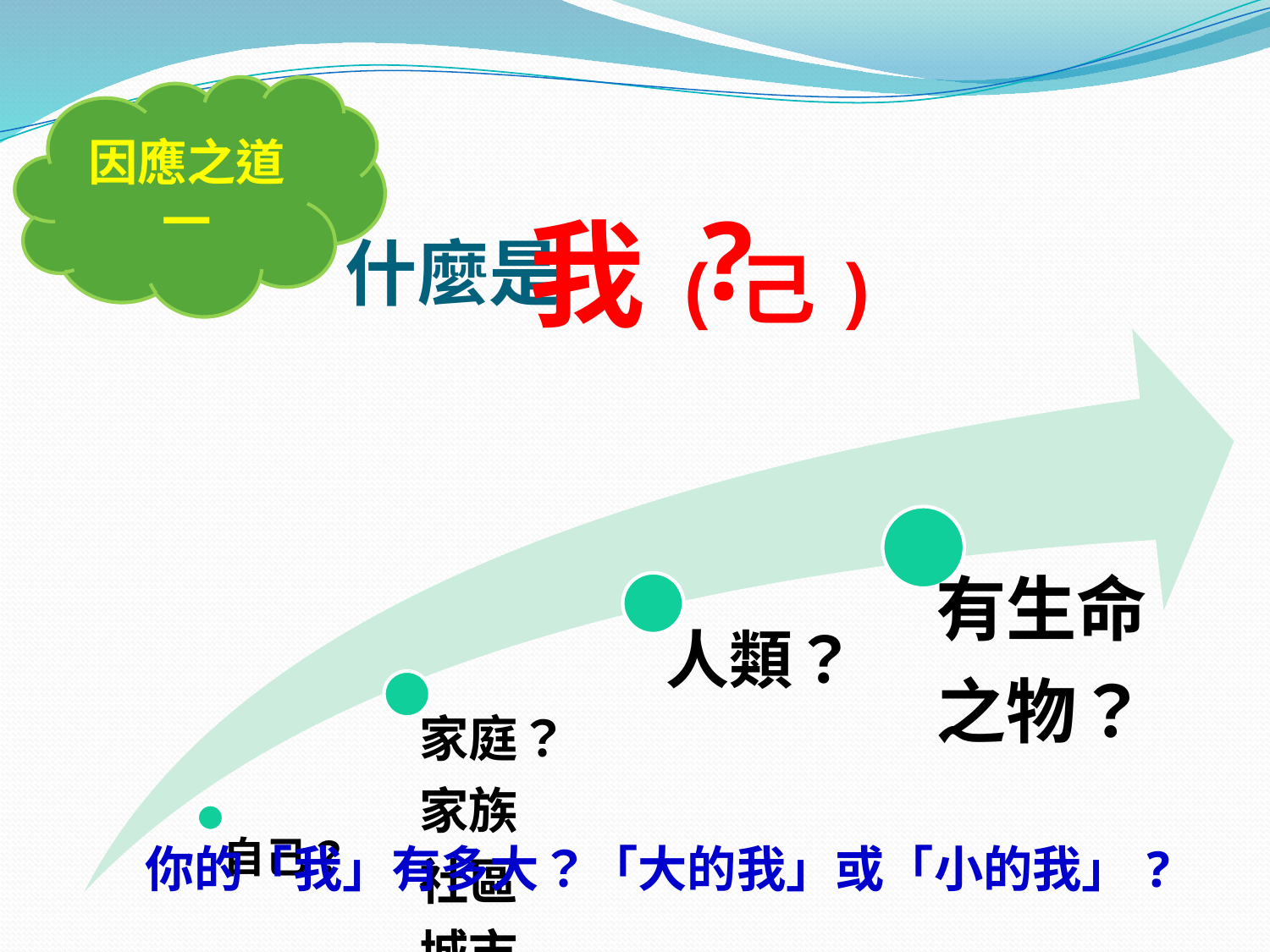

因應之道
一
什麼是       ?
我(己)
自己？
人類？
有生命之物？
家庭？
家族
社區
你的「我」有多大？「大的我」或「小的我」?